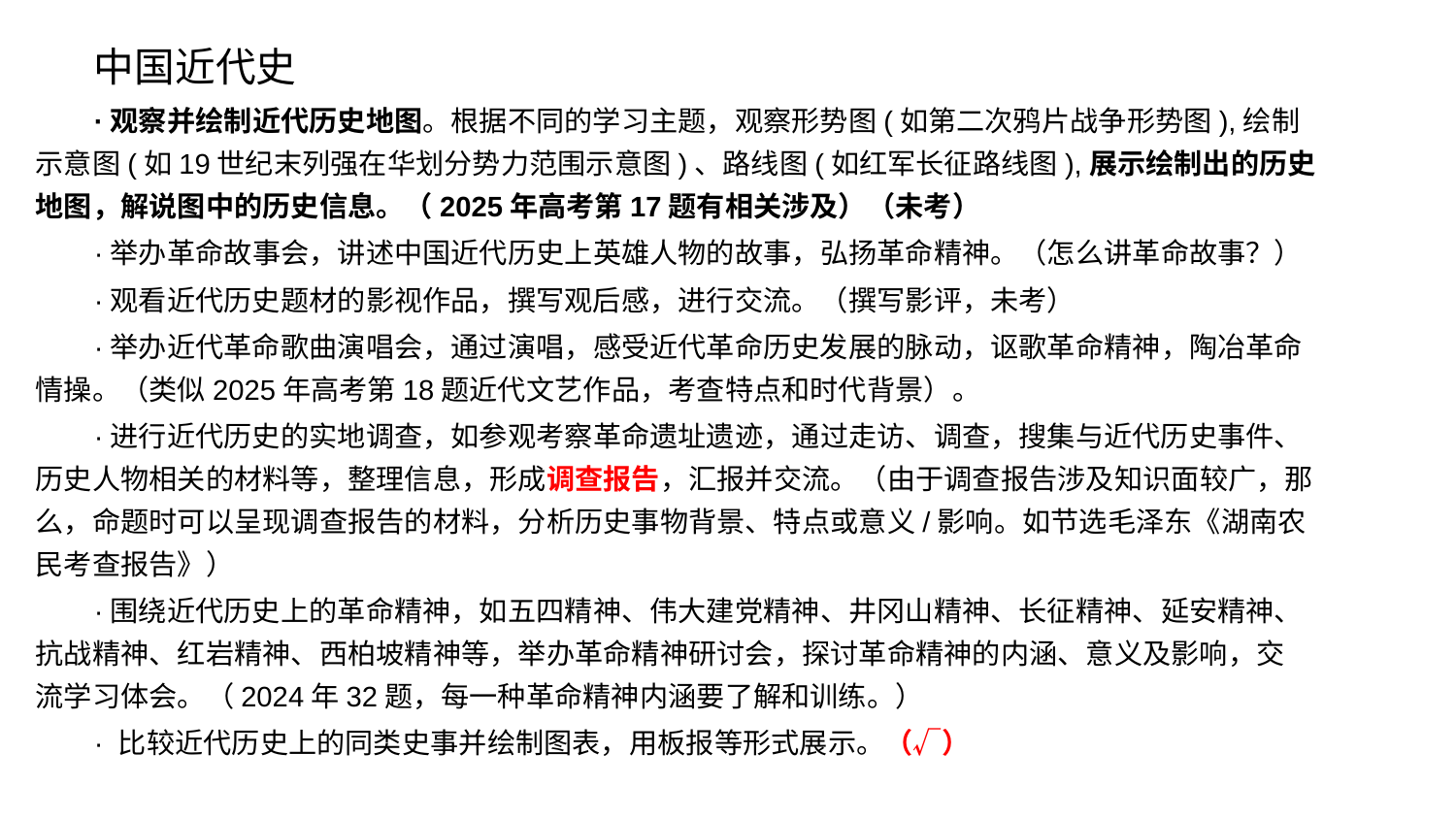

中国近代史
·观察并绘制近代历史地图。根据不同的学习主题，观察形势图(如第二次鸦片战争形势图),绘制示意图(如19世纪末列强在华划分势力范围示意图)、路线图(如红军长征路线图),展示绘制出的历史地图，解说图中的历史信息。（2025年高考第17题有相关涉及）（未考）
·举办革命故事会，讲述中国近代历史上英雄人物的故事，弘扬革命精神。（怎么讲革命故事？）
·观看近代历史题材的影视作品，撰写观后感，进行交流。（撰写影评，未考）
·举办近代革命歌曲演唱会，通过演唱，感受近代革命历史发展的脉动，讴歌革命精神，陶冶革命情操。（类似2025年高考第18题近代文艺作品，考查特点和时代背景）。
·进行近代历史的实地调查，如参观考察革命遗址遗迹，通过走访、调查，搜集与近代历史事件、历史人物相关的材料等，整理信息，形成调查报告，汇报并交流。（由于调查报告涉及知识面较广，那么，命题时可以呈现调查报告的材料，分析历史事物背景、特点或意义/影响。如节选毛泽东《湖南农民考查报告》）
·围绕近代历史上的革命精神，如五四精神、伟大建党精神、井冈山精神、长征精神、延安精神、抗战精神、红岩精神、西柏坡精神等，举办革命精神研讨会，探讨革命精神的内涵、意义及影响，交  流学习体会。（2024年32题，每一种革命精神内涵要了解和训练。）
· 比较近代历史上的同类史事并绘制图表，用板报等形式展示。（√）